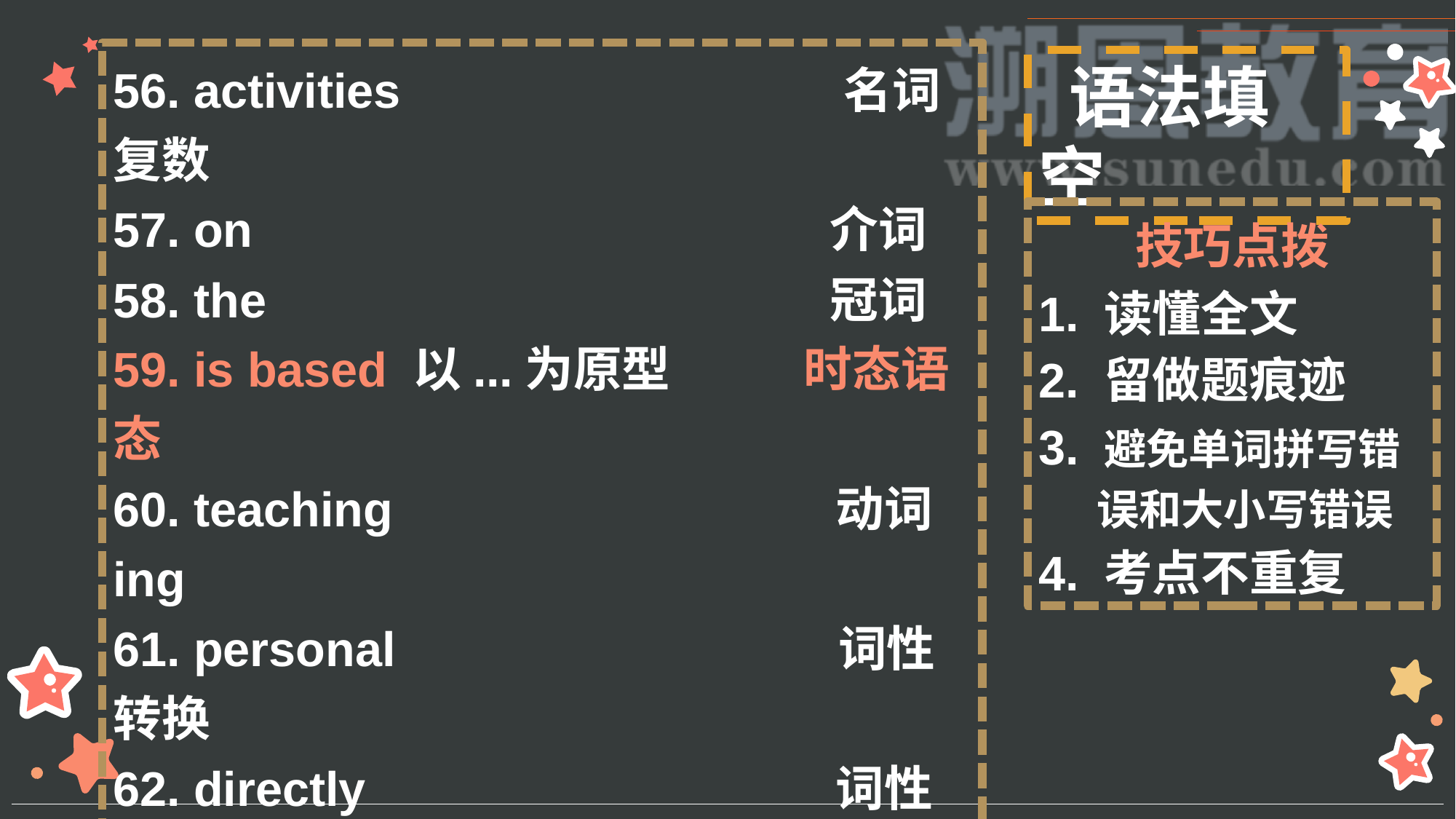

56. activities                                名词复数
57. on                                          介词
58. the                                         冠词
59. is based 以...为原型            时态语态
60. teaching                                动词ing
61. personal                                词性转换
62. directly                                  词性转换
63. will continue 将会继承       时态
64. however/nevertheless        连词
65. Known                                  过去分词

 语法填空

技巧点拨
1. 读懂全文
2. 留做题痕迹
3. 避免单词拼写错
     误和大小写错误
4. 考点不重复